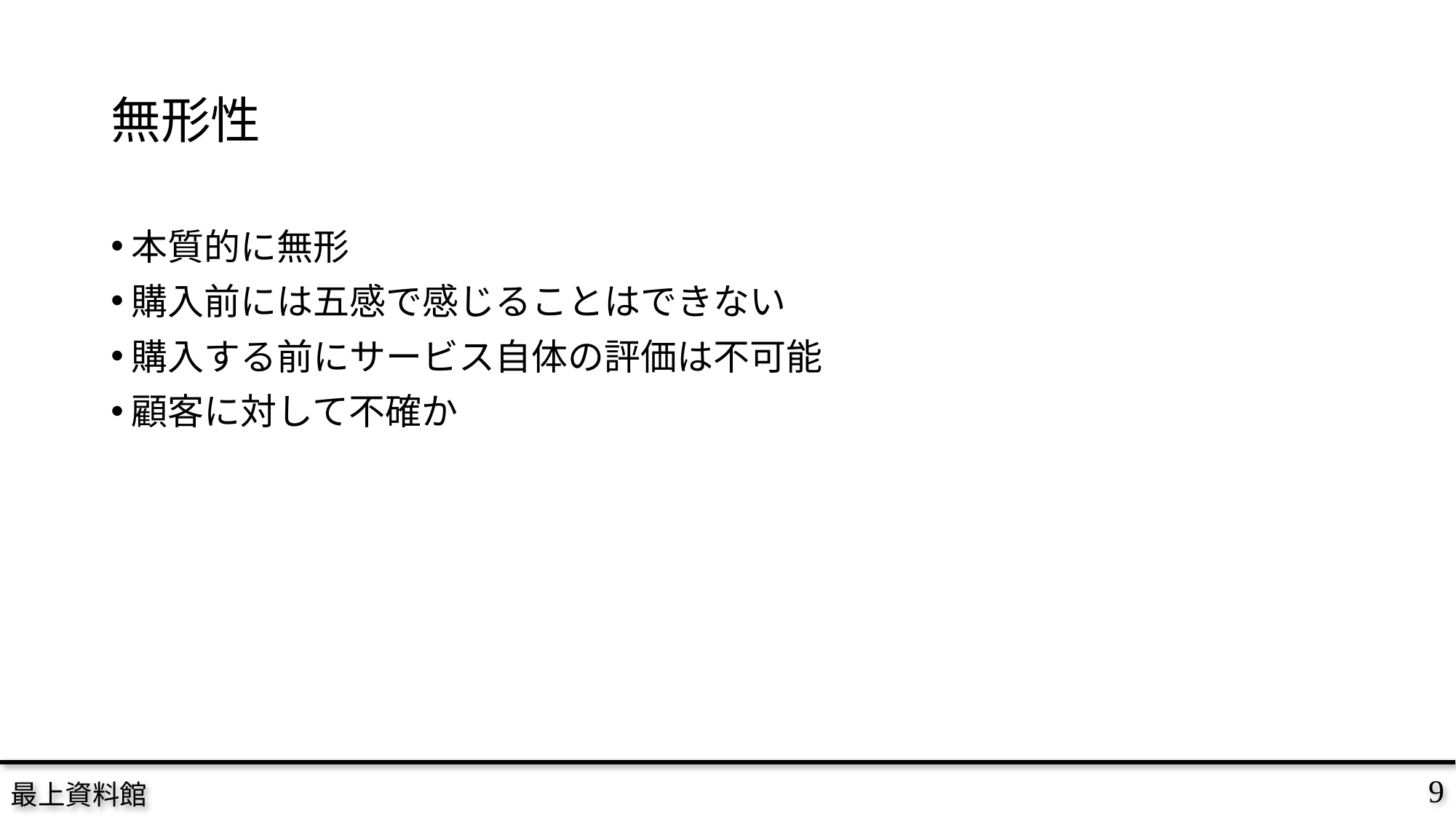

# 無形性
本質的に無形
購入前には五感で感じることはできない
購入する前にサービス自体の評価は不可能
顧客に対して不確か